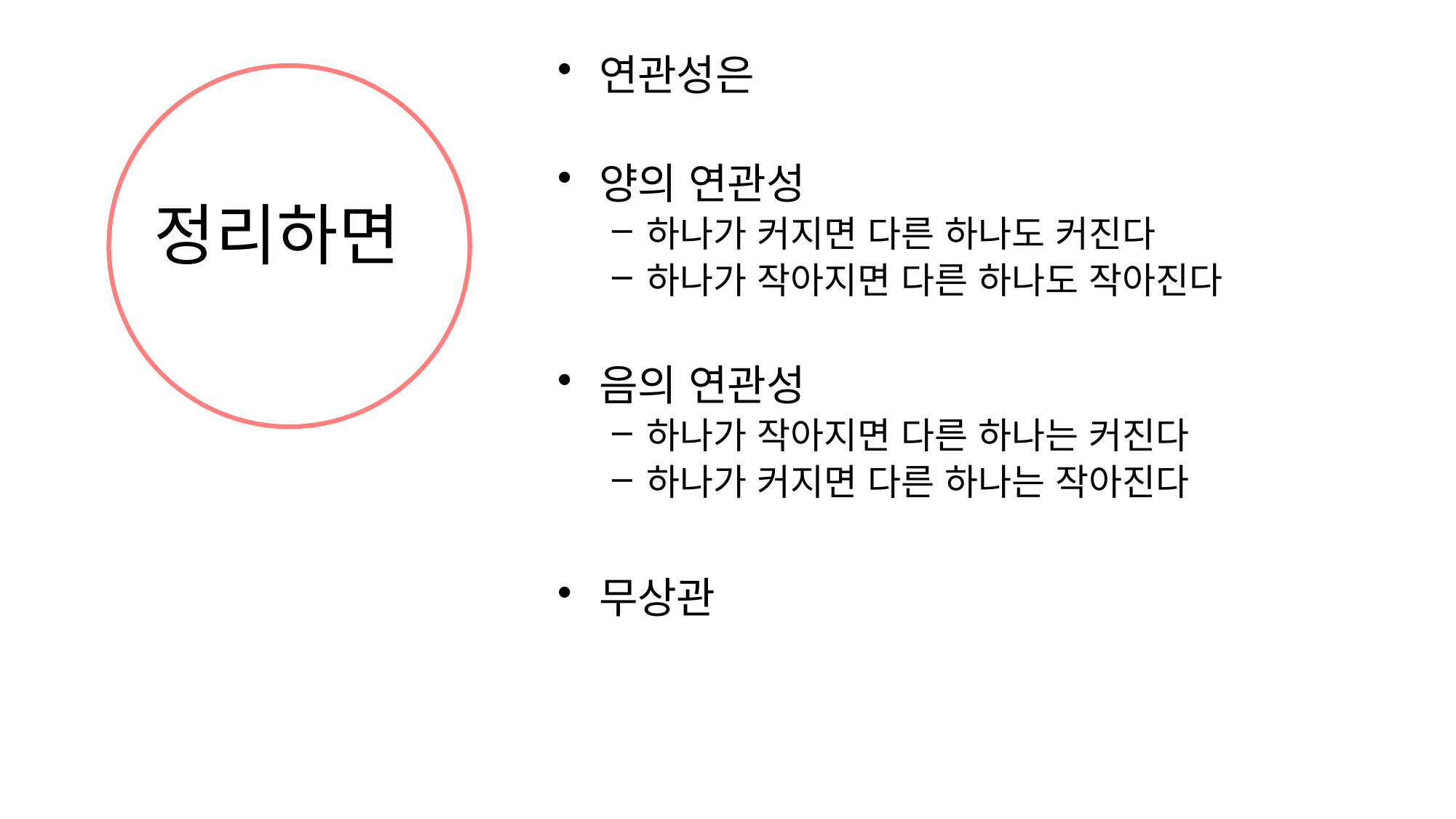

연관성은

양의 연관성
하나가 커지면 다른 하나도 커진다
하나가 작아지면 다른 하나도 작아진다

음의 연관성
하나가 작아지면 다른 하나는 커진다
하나가 커지면 다른 하나는 작아진다

무상관

# 정리하면